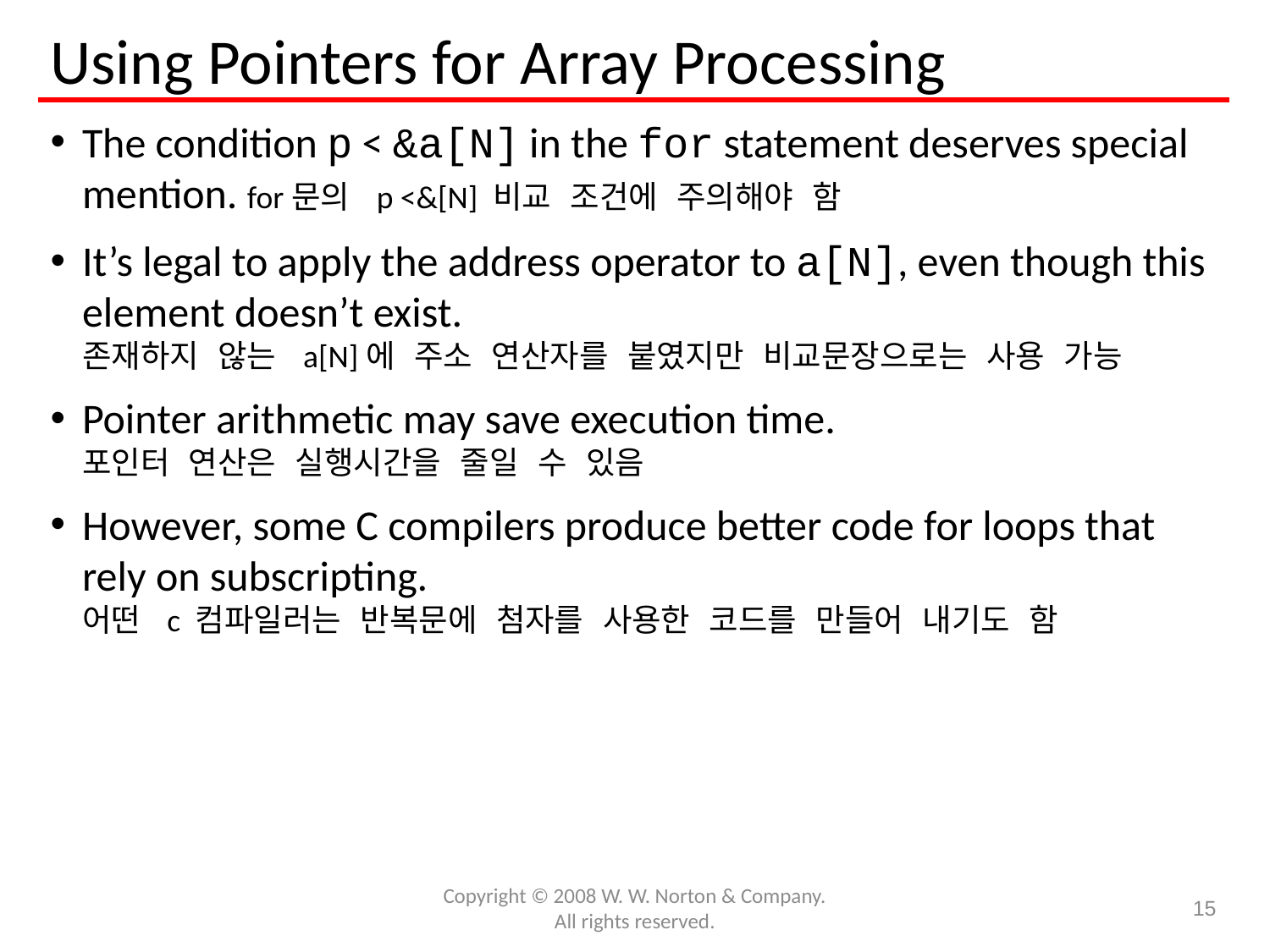

# Using Pointers for Array Processing
The condition p < &a[N] in the for statement deserves special mention. for문의 p <&[N] 비교 조건에 주의해야 함
It’s legal to apply the address operator to a[N], even though this element doesn’t exist.
존재하지 않는 a[N]에 주소 연산자를 붙였지만 비교문장으로는 사용 가능
Pointer arithmetic may save execution time.
포인터 연산은 실행시간을 줄일 수 있음
However, some C compilers produce better code for loops that rely on subscripting.
어떤 c 컴파일러는 반복문에 첨자를 사용한 코드를 만들어 내기도 함
Copyright © 2008 W. W. Norton & Company.
All rights reserved.
15